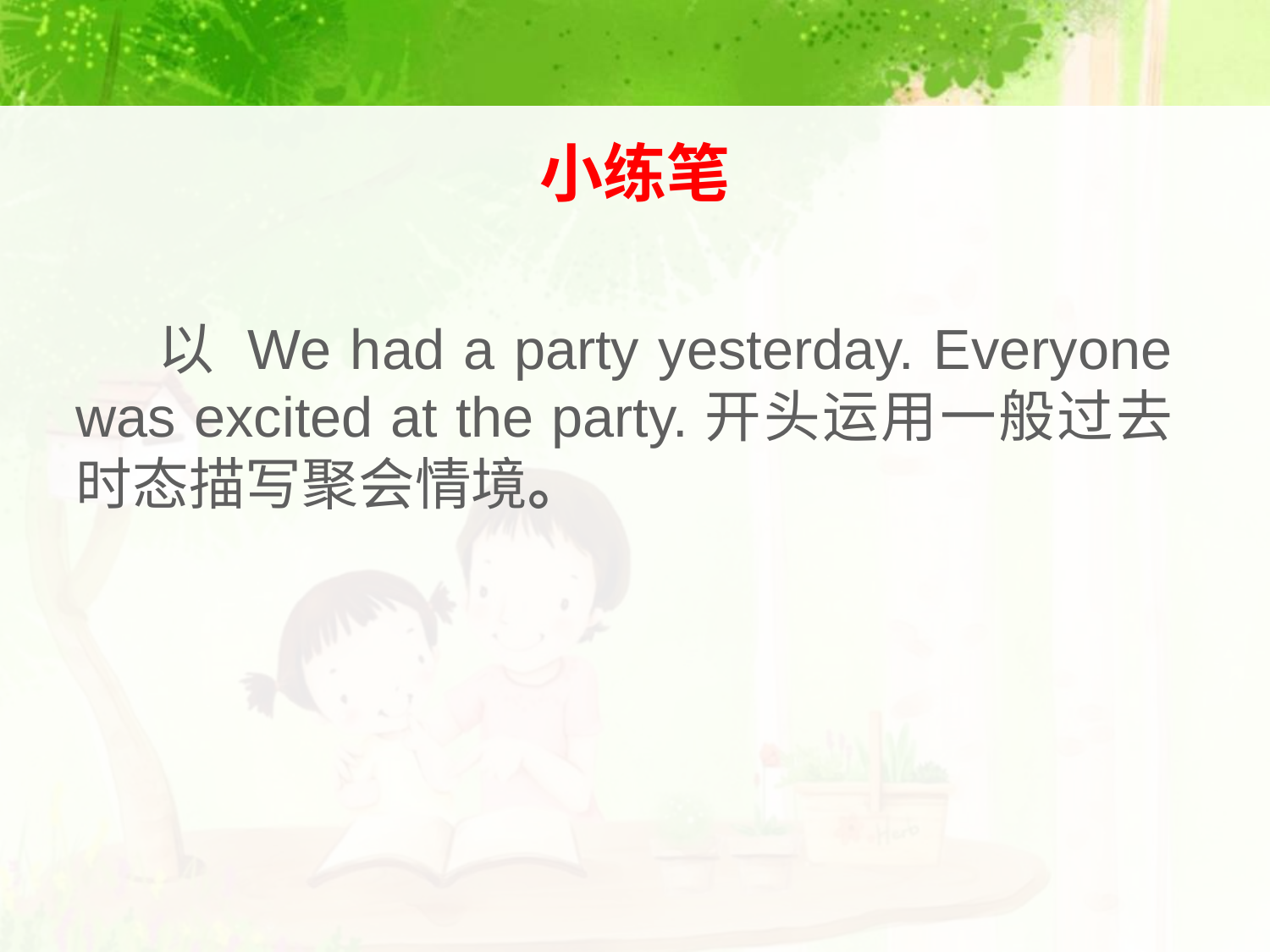

小练笔
    以 We had a party yesterday. Everyone was excited at the party.开头运用一般过去时态描写聚会情境。